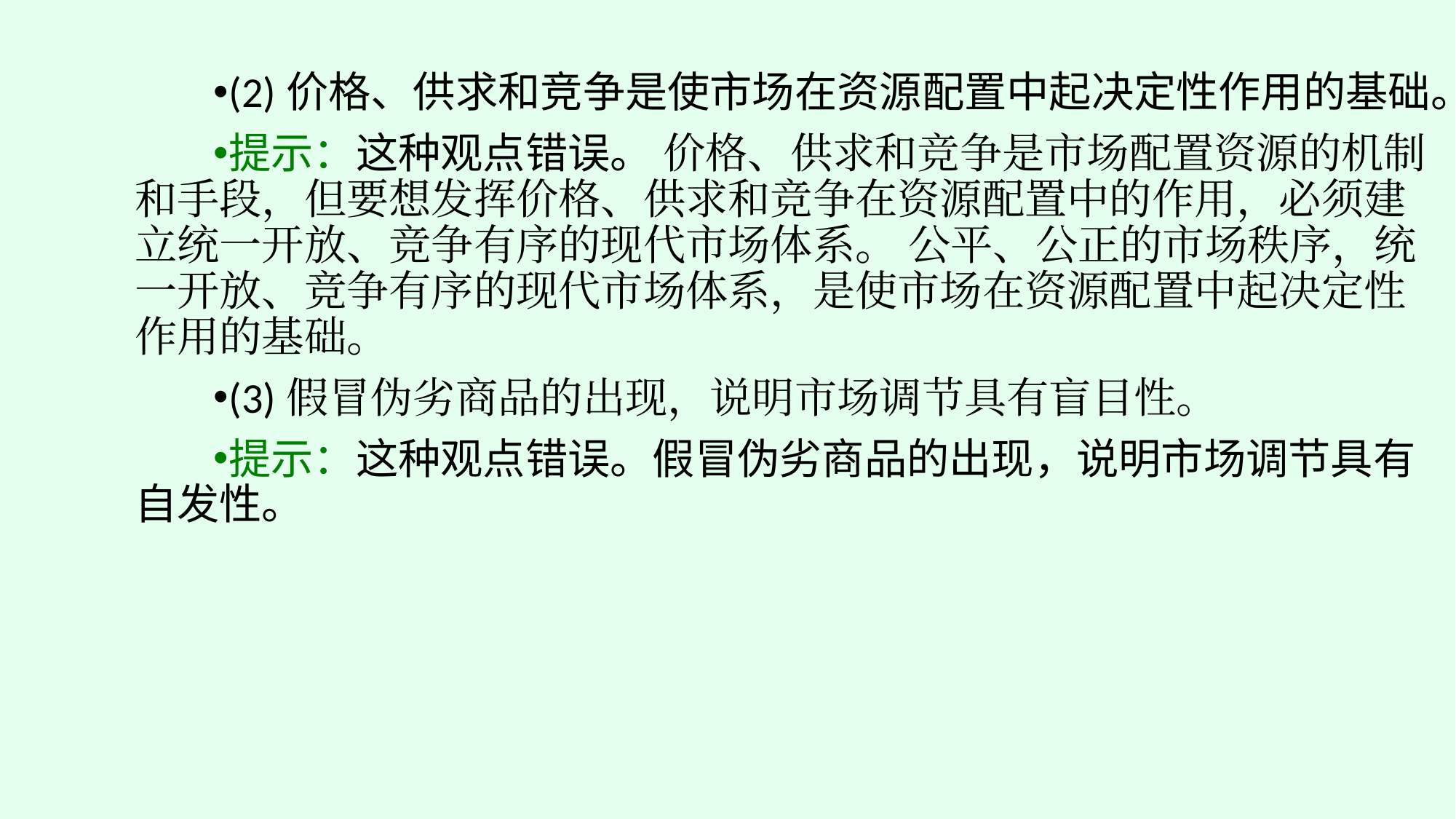

(2)价格、供求和竞争是使市场在资源配置中起决定性作用的基础。
提示：这种观点错误。 价格、供求和竞争是市场配置资源的机制和手段，但要想发挥价格、供求和竞争在资源配置中的作用，必须建立统一开放、竞争有序的现代市场体系。 公平、公正的市场秩序，统一开放、竞争有序的现代市场体系，是使市场在资源配置中起决定性作用的基础。
(3)假冒伪劣商品的出现，说明市场调节具有盲目性。
提示：这种观点错误。假冒伪劣商品的出现，说明市场调节具有自发性。